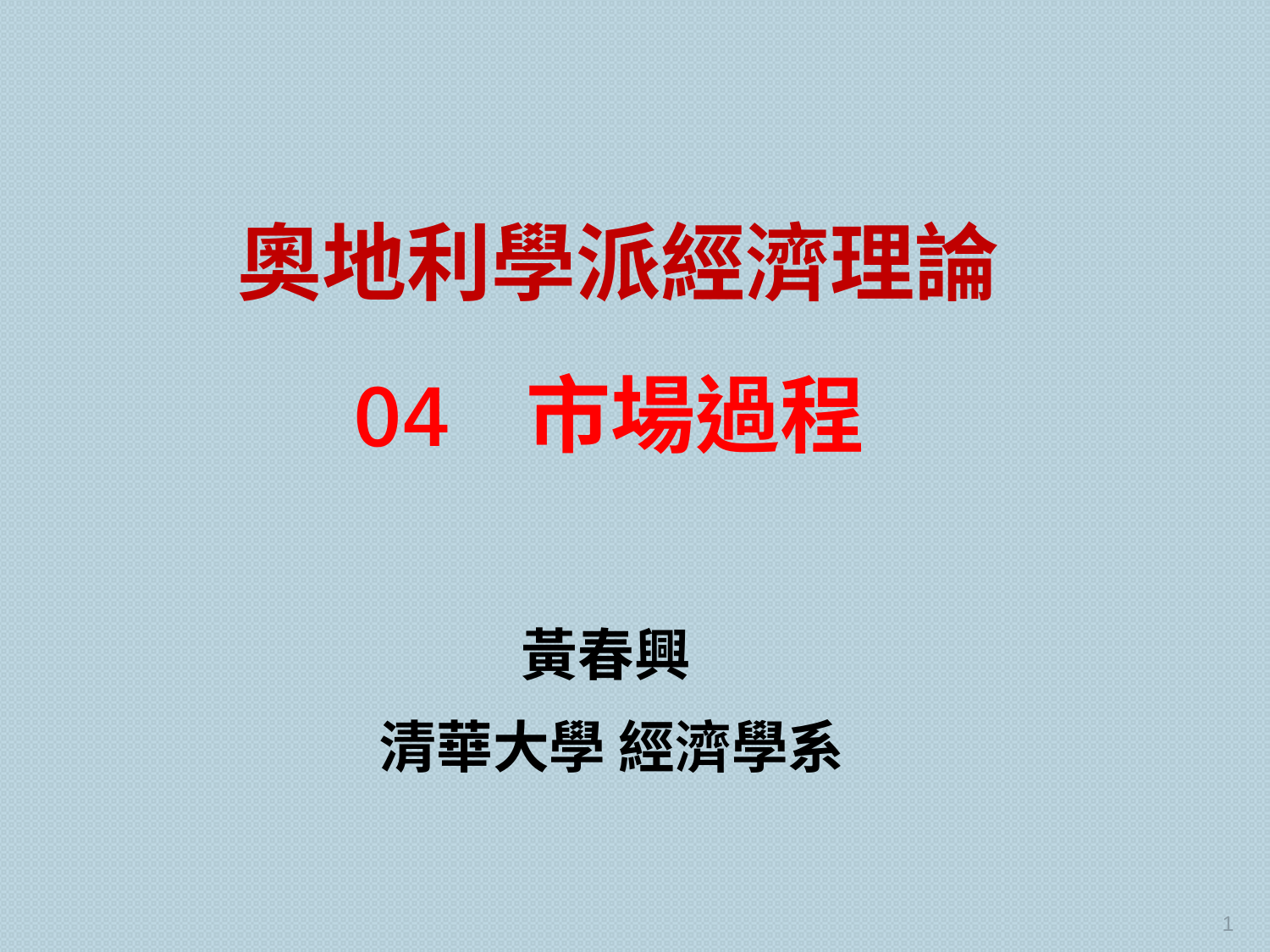

奧地利學派經濟理論
04  市場過程
黃春興
清華大學 經濟學系
1